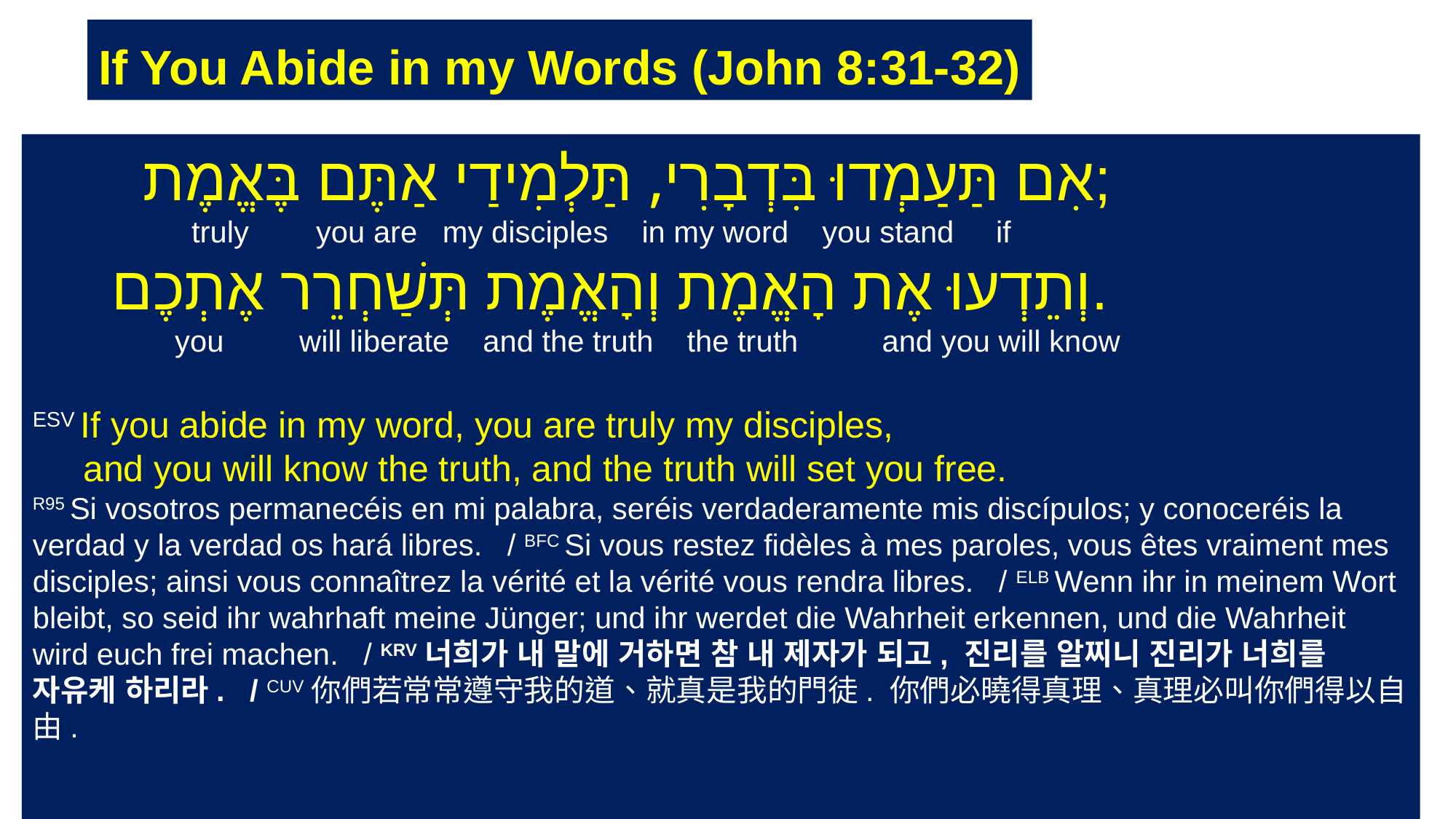

If You Abide in my Words (John 8:31-32)
       אִם תַּעַמְדוּ בִּדְבָרִי, תַּלְמִידַי אַתֶּם בֶּאֱמֶת;
                   truly        you are   my disciples    in my word    you stand     if
     וְתֵדְעוּ אֶת הָאֱמֶת וְהָאֱמֶת תְּשַׁחְרֵר אֶתְכֶם.
                 you         will liberate    and the truth    the truth          and you will know

‎
ESV If you abide in my word, you are truly my disciples,
     and you will know the truth, and the truth will set you free.
R95 Si vosotros permanecéis en mi palabra, seréis verdaderamente mis discípulos; y conoceréis la verdad y la verdad os hará libres.   / BFC Si vous restez fidèles à mes paroles, vous êtes vraiment mes disciples; ainsi vous connaîtrez la vérité et la vérité vous rendra libres.   / ELB Wenn ihr in meinem Wort bleibt, so seid ihr wahrhaft meine Jünger; und ihr werdet die Wahrheit erkennen, und die Wahrheit wird euch frei machen.   / KRV너희가 내 말에 거하면 참 내 제자가 되고, 진리를 알찌니 진리가 너희를 자유케 하리라.   / CUV你們若常常遵守我的道、就真是我的門徒. 你們必曉得真理、真理必叫你們得以自由.